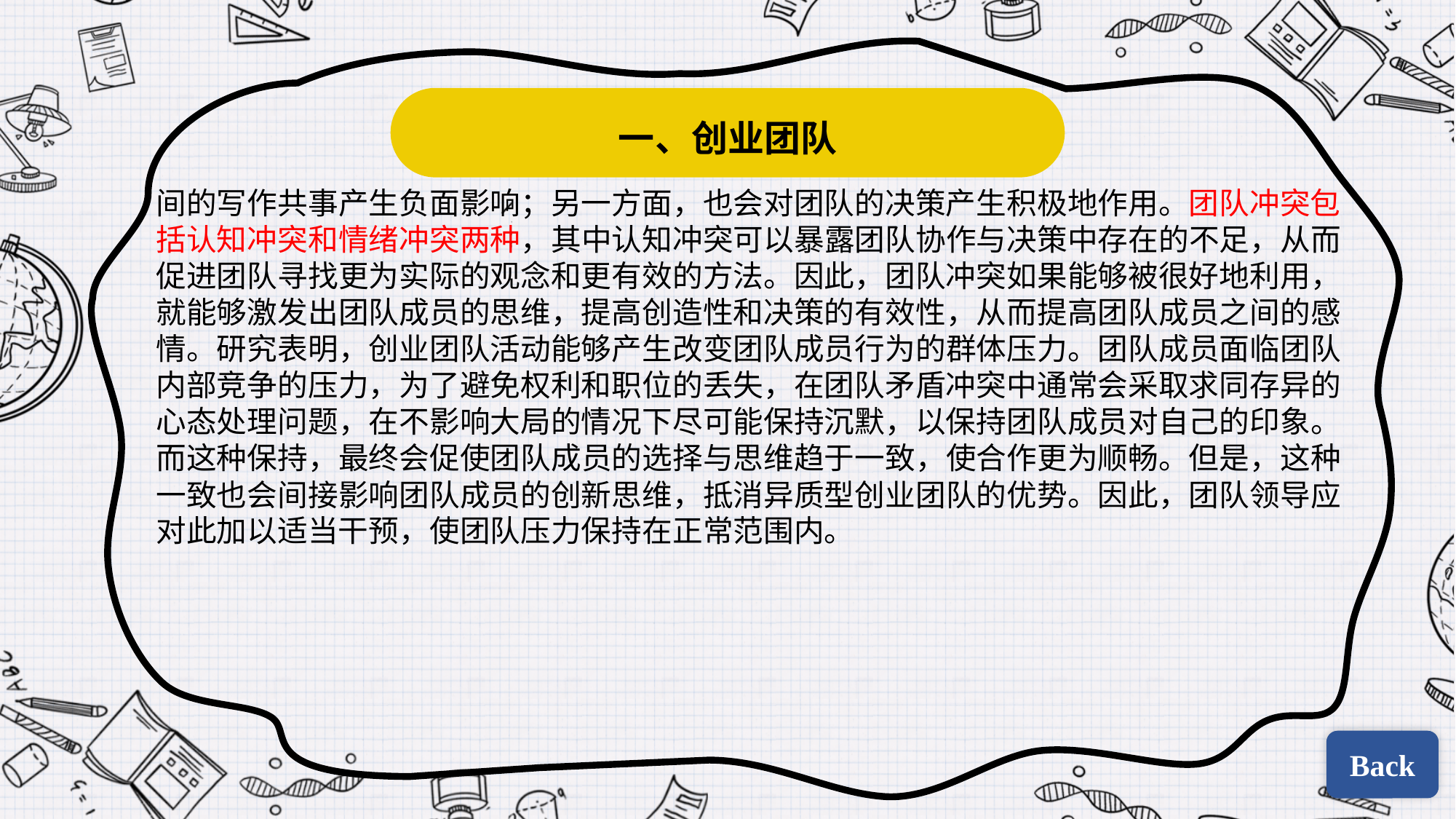

一、创业团队
间的写作共事产生负面影响；另一方面，也会对团队的决策产生积极地作用。团队冲突包括认知冲突和情绪冲突两种，其中认知冲突可以暴露团队协作与决策中存在的不足，从而促进团队寻找更为实际的观念和更有效的方法。因此，团队冲突如果能够被很好地利用，就能够激发出团队成员的思维，提高创造性和决策的有效性，从而提高团队成员之间的感情。研究表明，创业团队活动能够产生改变团队成员行为的群体压力。团队成员面临团队内部竞争的压力，为了避免权利和职位的丢失，在团队矛盾冲突中通常会采取求同存异的心态处理问题，在不影响大局的情况下尽可能保持沉默，以保持团队成员对自己的印象。而这种保持，最终会促使团队成员的选择与思维趋于一致，使合作更为顺畅。但是，这种一致也会间接影响团队成员的创新思维，抵消异质型创业团队的优势。因此，团队领导应对此加以适当干预，使团队压力保持在正常范围内。

Back